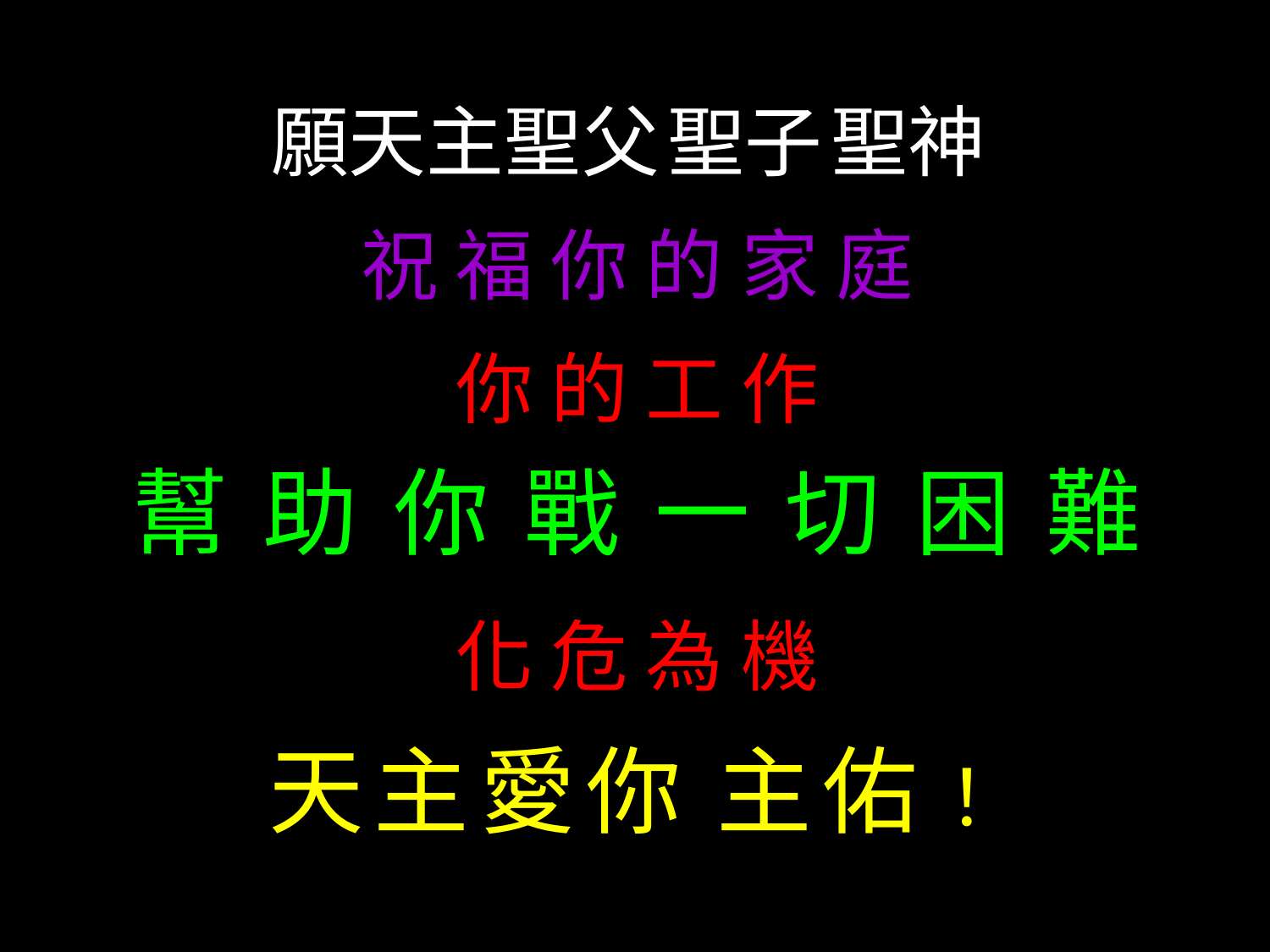

願天主聖父 聖子 聖神
祝 福 你 的 家 庭
你 的 工 作
幫助你戰一切困難
化 危 為 機
天主愛你 主佑！